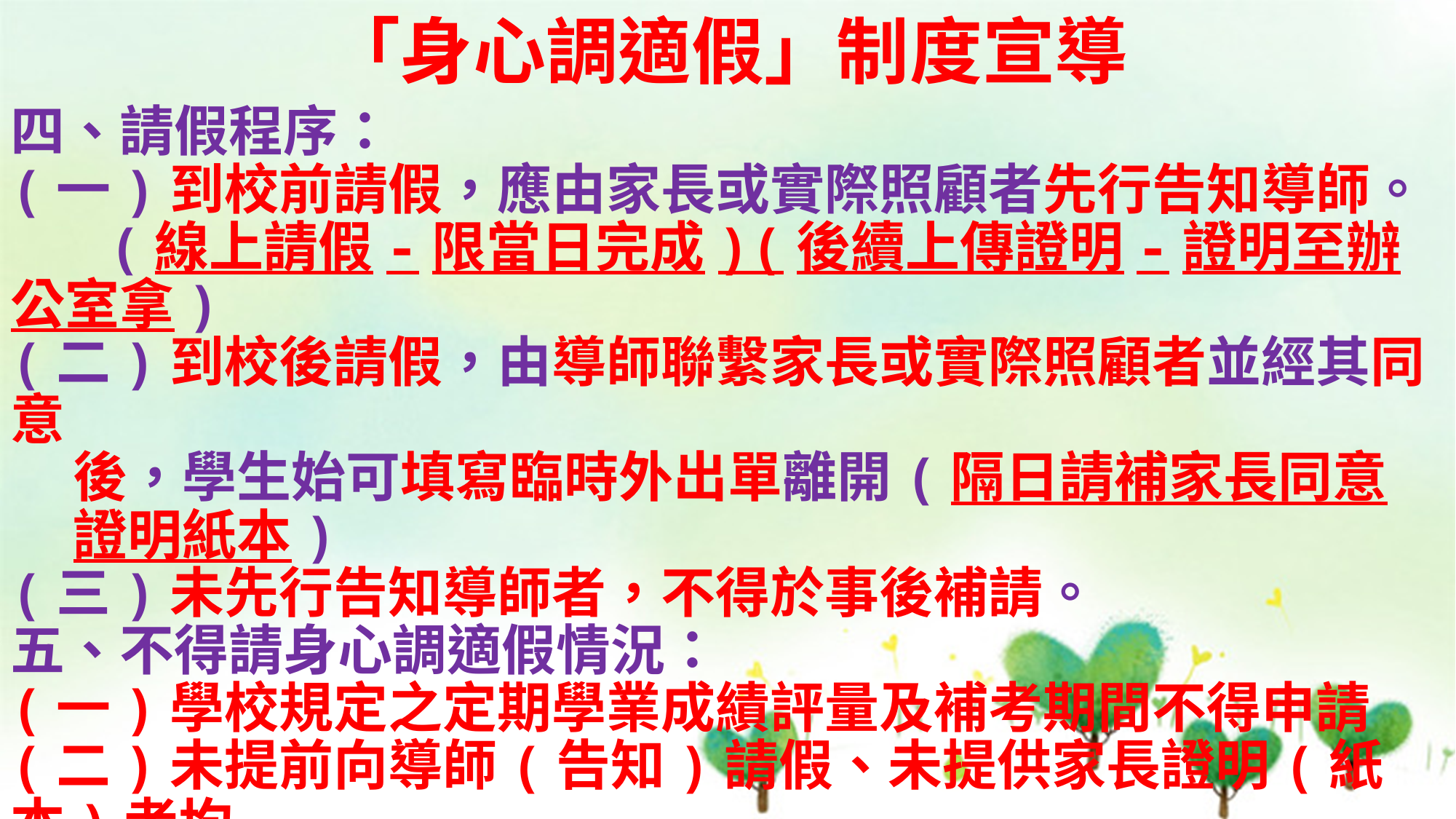

「身心調適假」制度宣導
四、請假程序：
(一)到校前請假，應由家長或實際照顧者先行告知導師。
   (線上請假-限當日完成)(後續上傳證明-證明至辦公室拿)
(二)到校後請假，由導師聯繫家長或實際照顧者並經其同意
    後，學生始可填寫臨時外出單離開(隔日請補家長同意
    證明紙本)
(三)未先行告知導師者，不得於事後補請。
五、不得請身心調適假情況：
(一)學校規定之定期學業成績評量及補考期間不得申請
(二)未提前向導師(告知)請假、未提供家長證明(紙本)者均
    不得申請